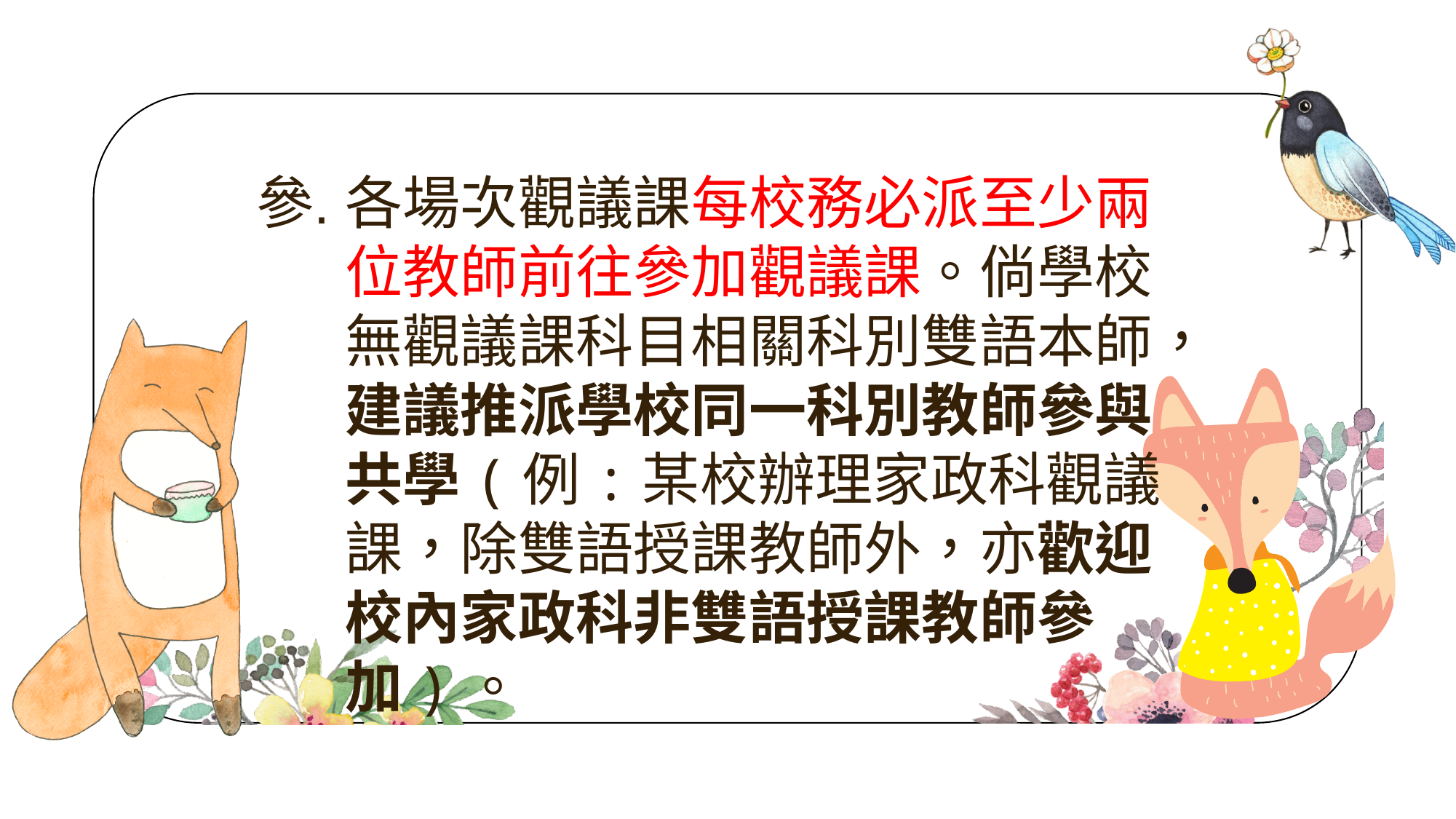

各場次觀議課每校務必派至少兩位教師前往參加觀議課。倘學校無觀議課科目相關科別雙語本師，建議推派學校同一科別教師參與共學(例:某校辦理家政科觀議課，除雙語授課教師外，亦歡迎校內家政科非雙語授課教師參加)。